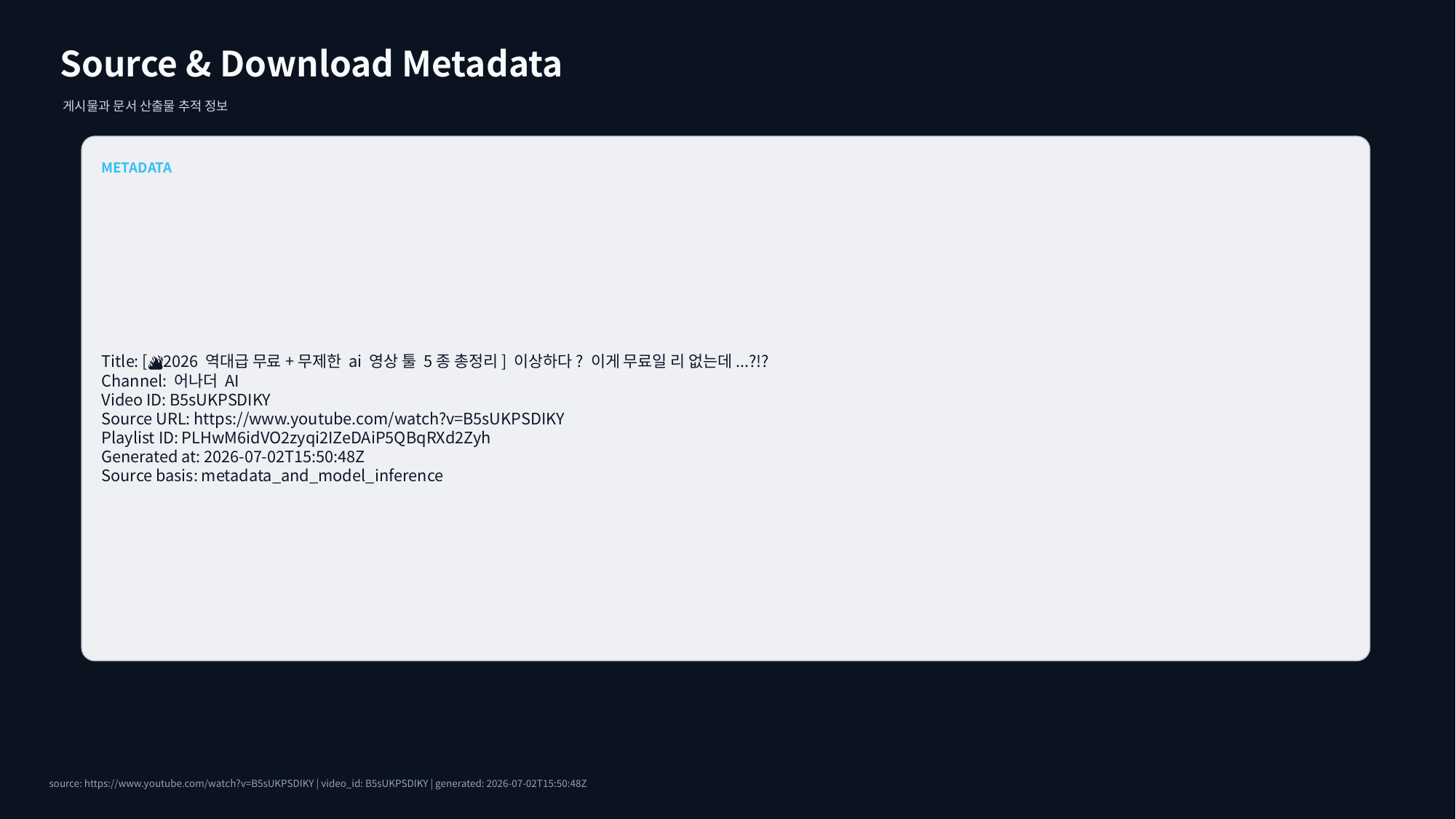

Source & Download Metadata
게시물과 문서 산출물 추적 정보

METADATA
Title: [🔥2026 역대급 무료+무제한 ai 영상 툴 5종 총정리] 이상하다? 이게 무료일 리 없는데...?!?
Channel: 어나더 AI
Video ID: B5sUKPSDIKY
Source URL: https://www.youtube.com/watch?v=B5sUKPSDIKY
Playlist ID: PLHwM6idVO2zyqi2IZeDAiP5QBqRXd2Zyh
Generated at: 2026-07-02T15:50:48Z
Source basis: metadata_and_model_inference
source: https://www.youtube.com/watch?v=B5sUKPSDIKY | video_id: B5sUKPSDIKY | generated: 2026-07-02T15:50:48Z